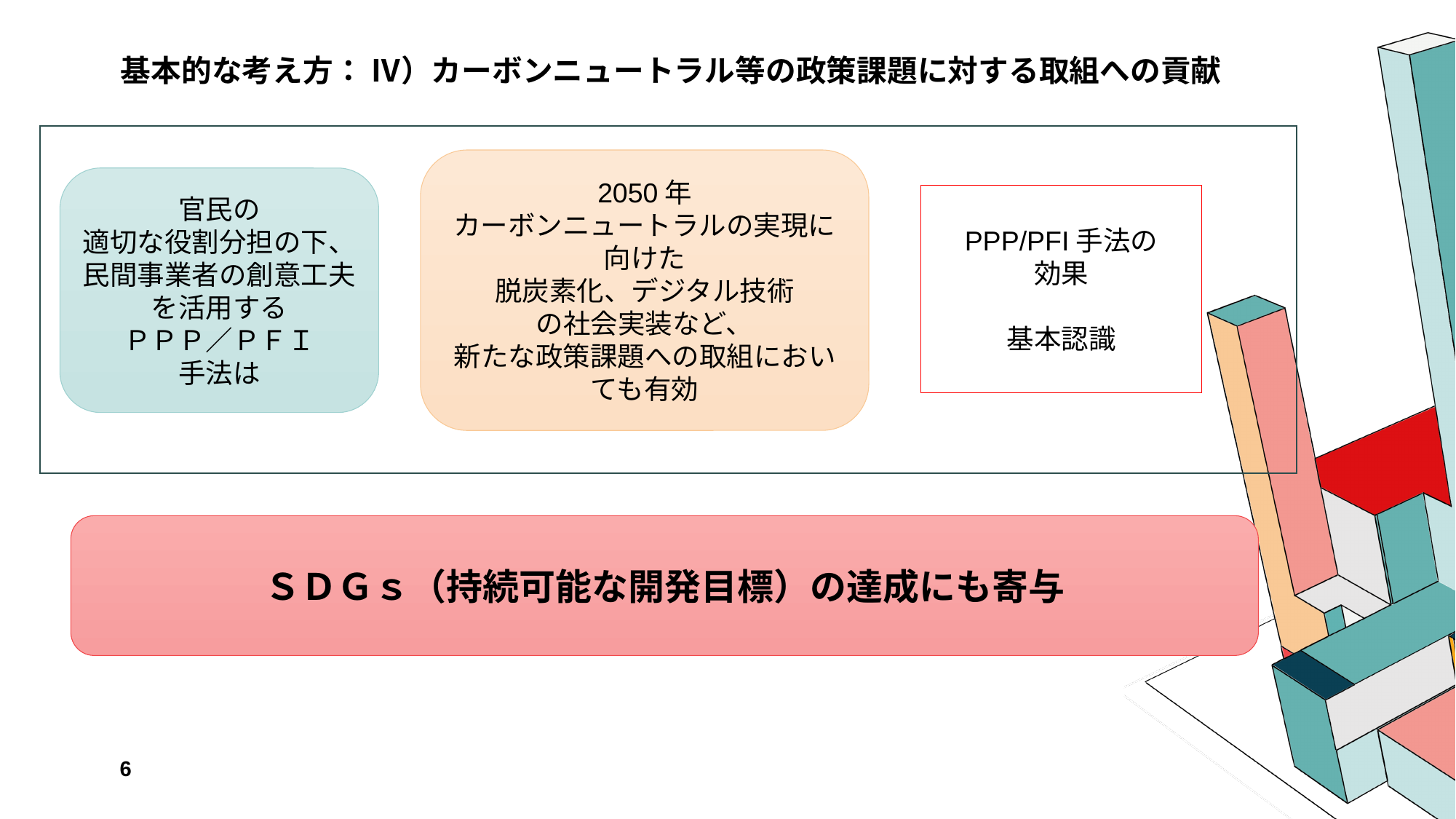

# 基本的な考え方： ⅳ）カーボンニュートラル等の政策課題に対する取組への貢献

2050年
カーボンニュートラルの実現に向けた
脱炭素化、デジタル技術
の社会実装など、
新たな政策課題への取組においても有効
官民の
適切な役割分担の下、民間事業者の創意工夫を活用する
ＰＰＰ／ＰＦＩ
手法は

PPP/PFI手法の
効果

基本認識

ＳＤＧｓ（持続可能な開発目標）の達成にも寄与
6